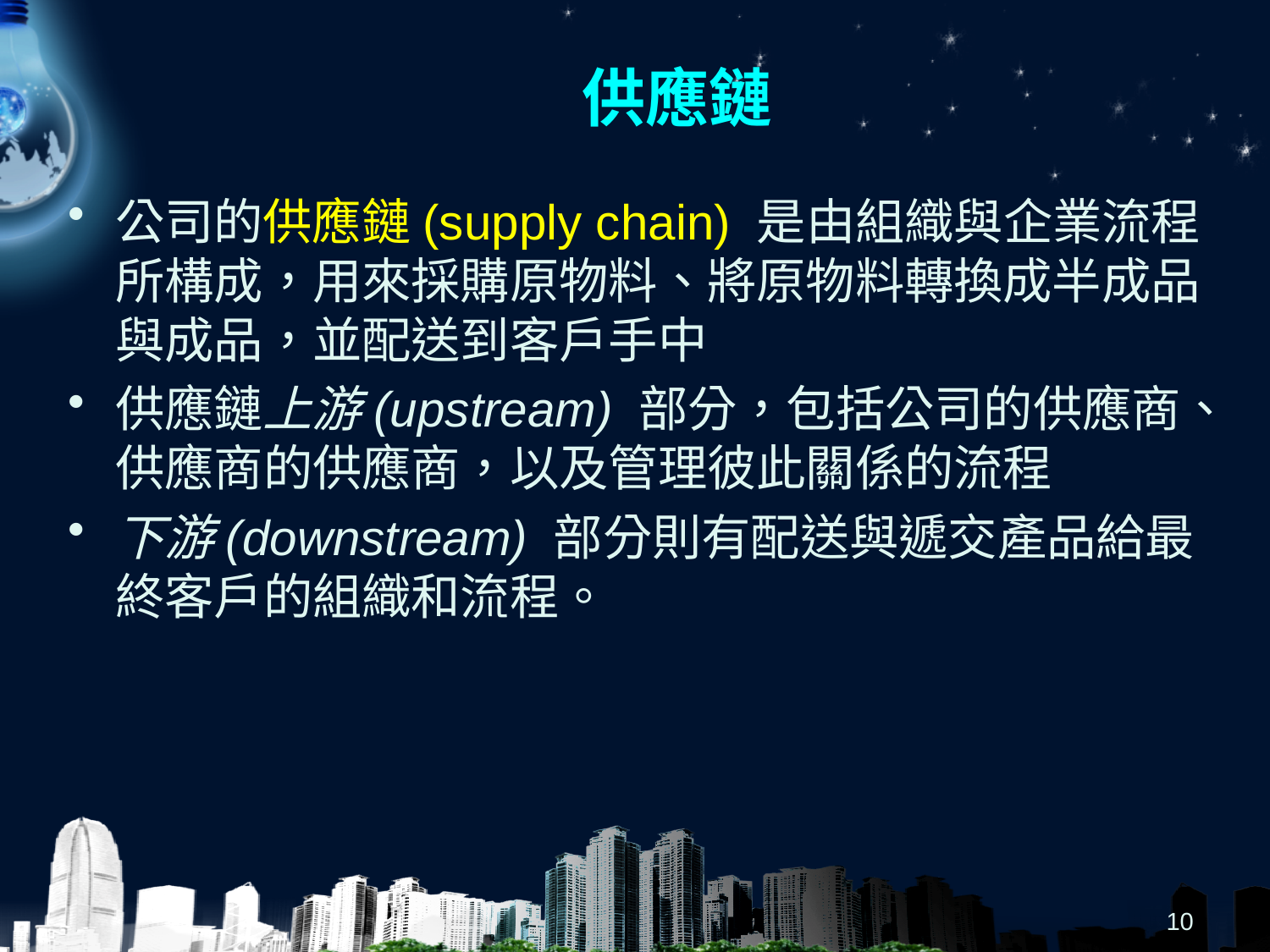

# 供應鏈
公司的供應鏈(supply chain) 是由組織與企業流程所構成，用來採購原物料、將原物料轉換成半成品與成品，並配送到客戶手中
供應鏈上游(upstream) 部分，包括公司的供應商、供應商的供應商，以及管理彼此關係的流程
下游(downstream) 部分則有配送與遞交產品給最終客戶的組織和流程。
10